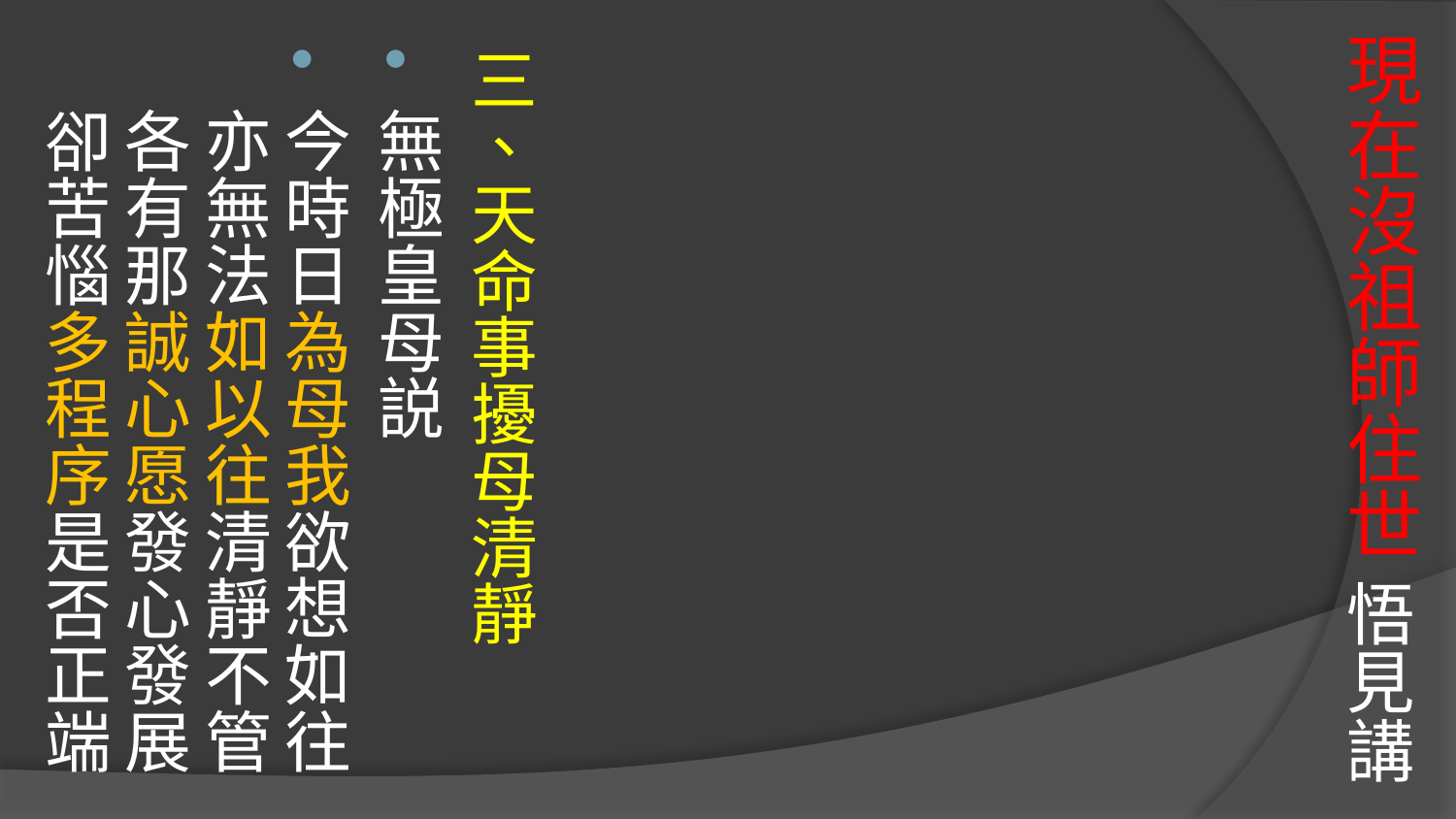

# 現在沒祖師住世 悟見講
三、天命事擾母清靜
無極皇母説
今時日為母我欲想如往 亦無法如以往清靜不管
各有那誠心愿發心發展 卻苦惱多程序是否正端